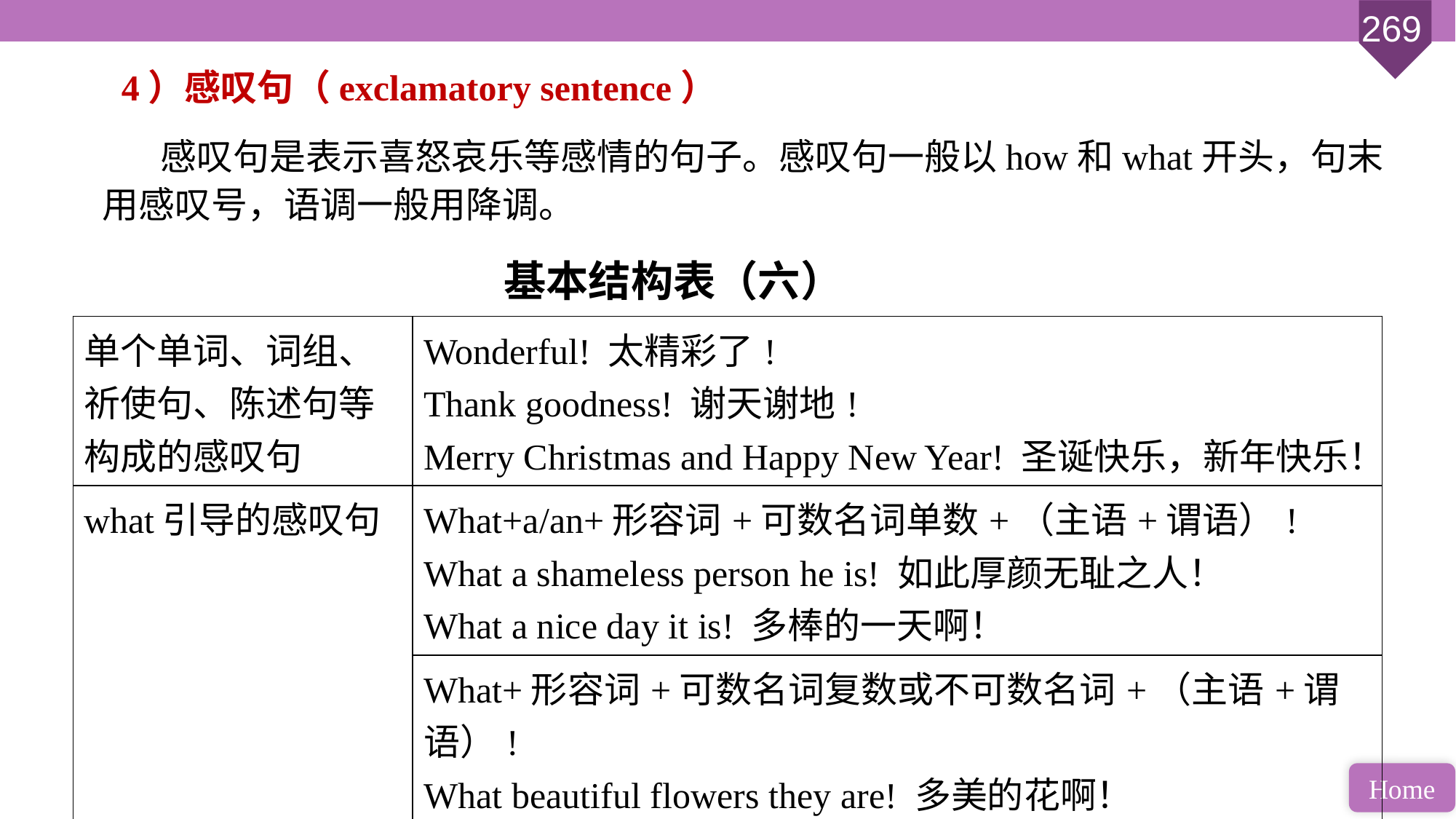

4）感叹句（exclamatory sentence）
      感叹句是表示喜怒哀乐等感情的句子。感叹句一般以how和what开头，句末用感叹号，语调一般用降调。
基本结构表（六）
| 单个单词、词组、祈使句、陈述句等构成的感叹句 | Wonderful! 太精彩了! Thank goodness! 谢天谢地! Merry Christmas and Happy New Year! 圣诞快乐，新年快乐！ |
| --- | --- |
| what引导的感叹句 | What+a/an+形容词+可数名词单数+（主语+谓语）! What a shameless person he is! 如此厚颜无耻之人！ What a nice day it is! 多棒的一天啊！ |
|  | What+形容词+可数名词复数或不可数名词+（主语+谓语）! What beautiful flowers they are! 多美的花啊！ What fine weather it is today! 今天天气多好啊! |